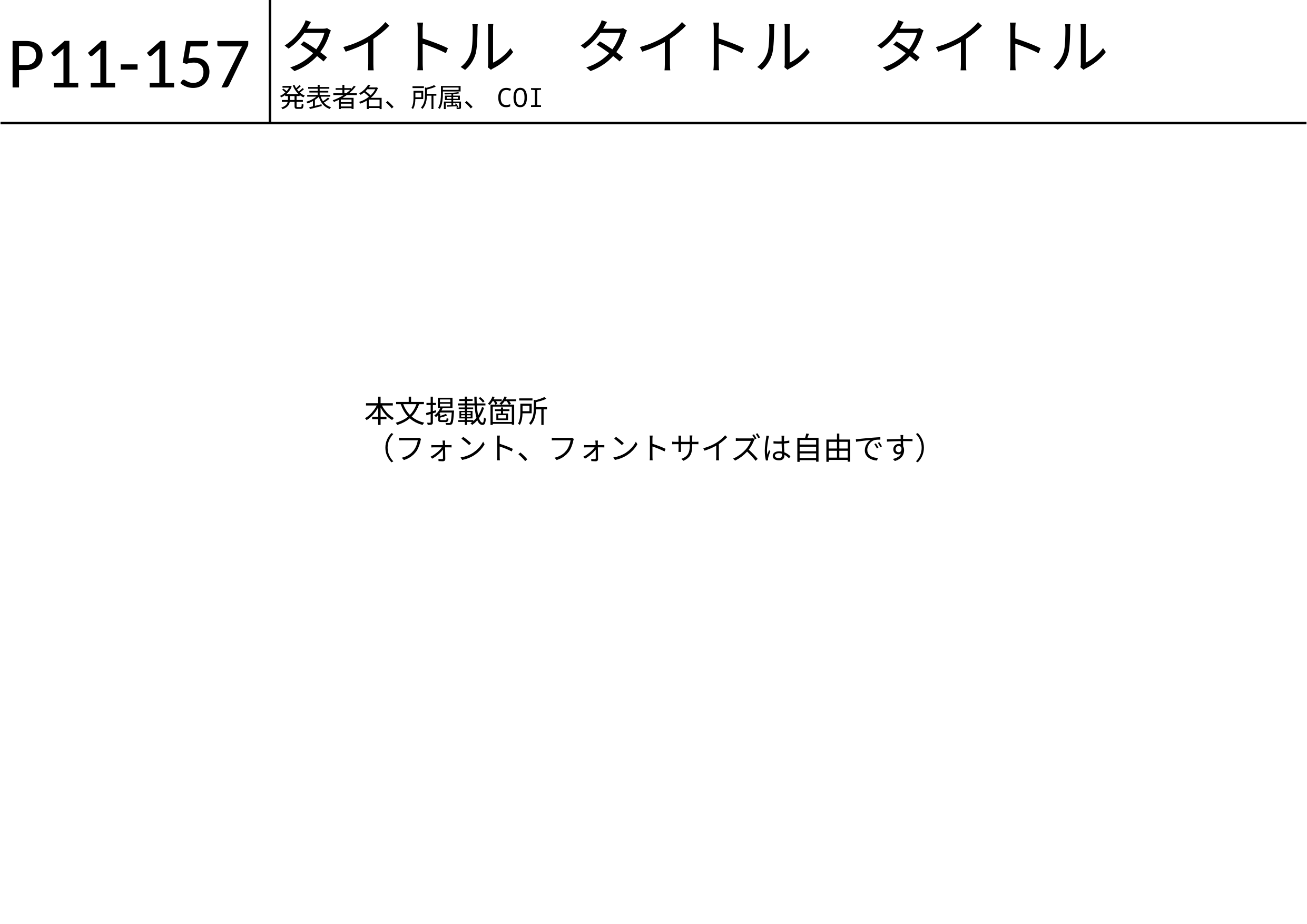

タイトル　タイトル　タイトル
発表者名、所属、COI
P11-157
本文掲載箇所
（フォント、フォントサイズは自由です）